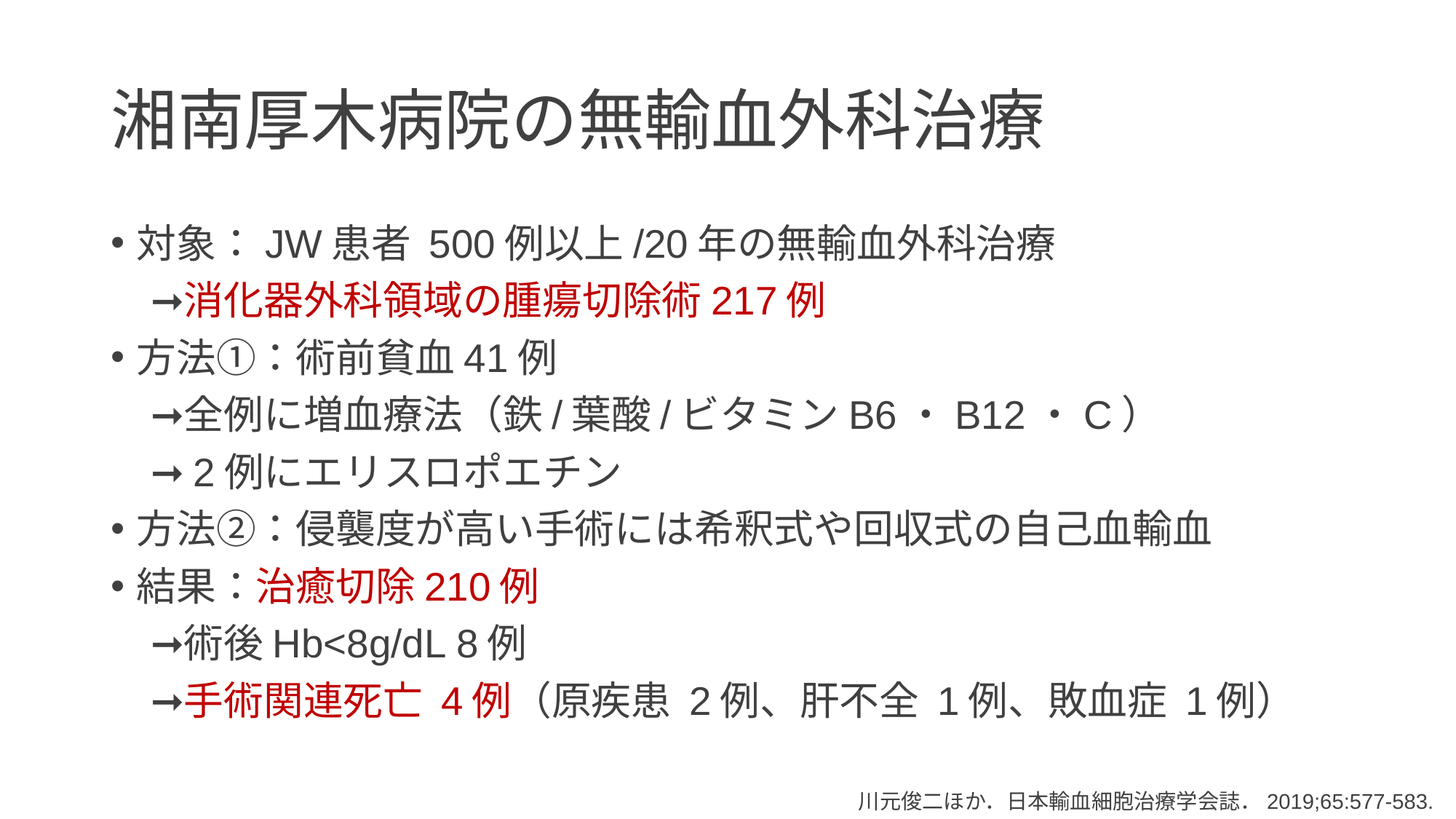

# 湘南厚木病院の無輸血外科治療
対象：JW患者 500例以上/20年の無輸血外科治療
　➞消化器外科領域の腫瘍切除術217例
方法①：術前貧血41例
　➞全例に増血療法（鉄/葉酸/ビタミンB6・B12・C）
　➞2例にエリスロポエチン
方法②：侵襲度が高い手術には希釈式や回収式の自己血輸血
結果：治癒切除210例
　➞術後Hb<8g/dL 8例
　➞手術関連死亡 4例（原疾患 2例、肝不全 1例、敗血症 1例）
川元俊二ほか．日本輸血細胞治療学会誌．2019;65:577-583.